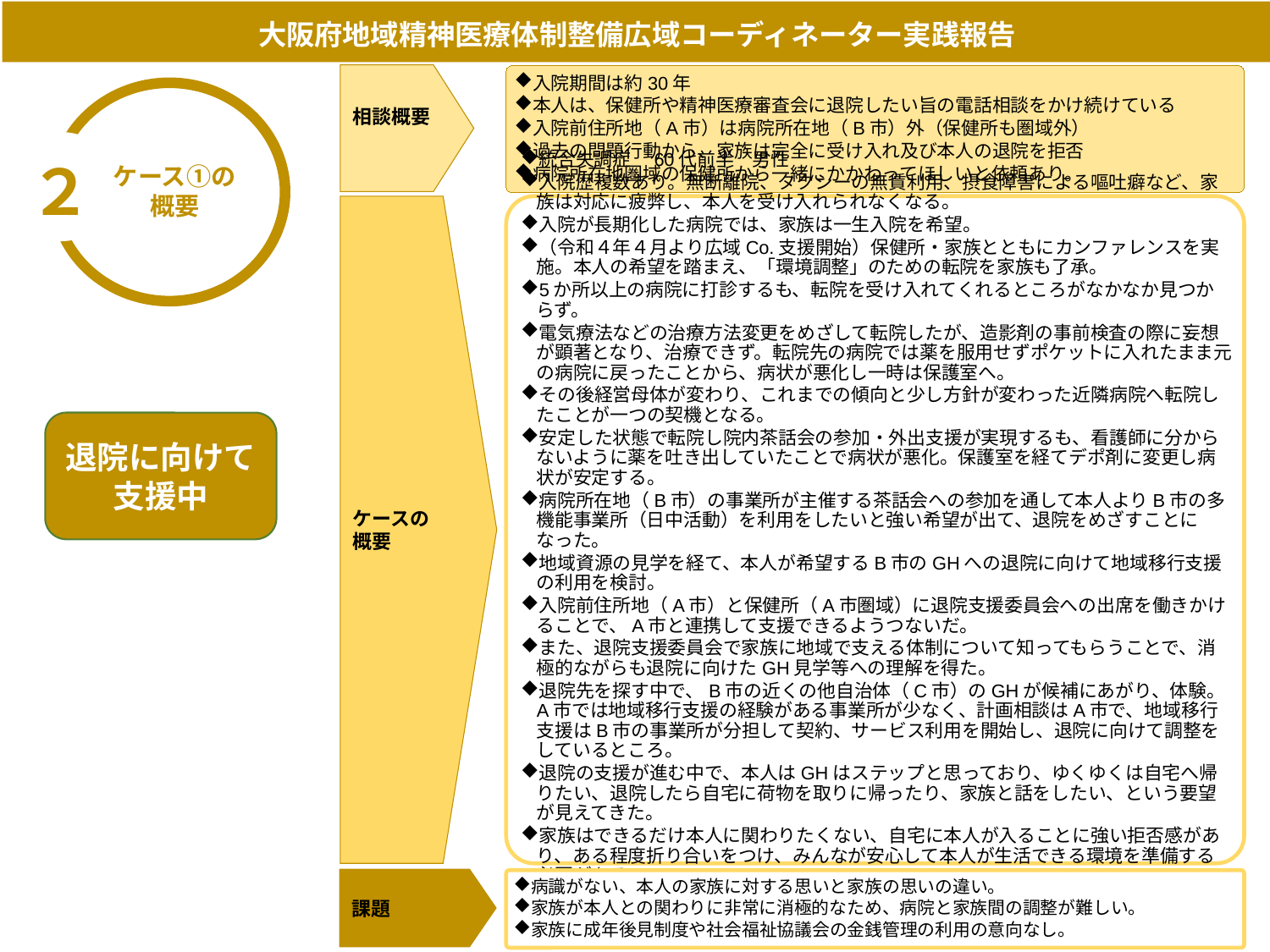

大阪府地域精神医療体制整備広域コーディネーター実践報告
相談概要

入院期間は約30年
本人は、保健所や精神医療審査会に退院したい旨の電話相談をかけ続けている
入院前住所地（A市）は病院所在地（B市）外（保健所も圏域外）
過去の問題行動から、家族は完全に受け入れ及び本人の退院を拒否
病院所在地圏域の保健所から一緒にかかわってほしいと依頼あり。

２
ケース①の
概要
統合失調症　60代前半　男性
入院歴複数あり。無断離院、タクシーの無賃利用、摂食障害による嘔吐癖など、家族は対応に疲弊し、本人を受け入れられなくなる。
入院が長期化した病院では、家族は一生入院を希望。
（令和４年４月より広域Co.支援開始）保健所・家族とともにカンファレンスを実施。本人の希望を踏まえ、「環境調整」のための転院を家族も了承。
5か所以上の病院に打診するも、転院を受け入れてくれるところがなかなか見つからず。
電気療法などの治療方法変更をめざして転院したが、造影剤の事前検査の際に妄想が顕著となり、治療できず。転院先の病院では薬を服用せずポケットに入れたまま元の病院に戻ったことから、病状が悪化し一時は保護室へ。
その後経営母体が変わり、これまでの傾向と少し方針が変わった近隣病院へ転院したことが一つの契機となる。
安定した状態で転院し院内茶話会の参加・外出支援が実現するも、看護師に分からないように薬を吐き出していたことで病状が悪化。保護室を経てデポ剤に変更し病状が安定する。
病院所在地（B市）の事業所が主催する茶話会への参加を通して本人よりB市の多機能事業所（日中活動）を利用をしたいと強い希望が出て、退院をめざすことになった。
地域資源の見学を経て、本人が希望するB市のGHへの退院に向けて地域移行支援の利用を検討。
入院前住所地（A市）と保健所（A市圏域）に退院支援委員会への出席を働きかけることで、A市と連携して支援できるようつないだ。
また、退院支援委員会で家族に地域で支える体制について知ってもらうことで、消極的ながらも退院に向けたGH見学等への理解を得た。
退院先を探す中で、B市の近くの他自治体（C市）のGHが候補にあがり、体験。A市では地域移行支援の経験がある事業所が少なく、計画相談はA市で、地域移行支援はB市の事業所が分担して契約、サービス利用を開始し、退院に向けて調整をしているところ。
退院の支援が進む中で、本人はGHはステップと思っており、ゆくゆくは自宅へ帰りたい、退院したら自宅に荷物を取りに帰ったり、家族と話をしたい、という要望が見えてきた。
家族はできるだけ本人に関わりたくない、自宅に本人が入ることに強い拒否感があり、ある程度折り合いをつけ、みんなが安心して本人が生活できる環境を準備する必要がある。
現在家族と地域支援者と話し合いの日程調整中。
ケースの
概要
退院に向けて支援中
課題
病識がない、本人の家族に対する思いと家族の思いの違い。
家族が本人との関わりに非常に消極的なため、病院と家族間の調整が難しい。
家族に成年後見制度や社会福祉協議会の金銭管理の利用の意向なし。
2